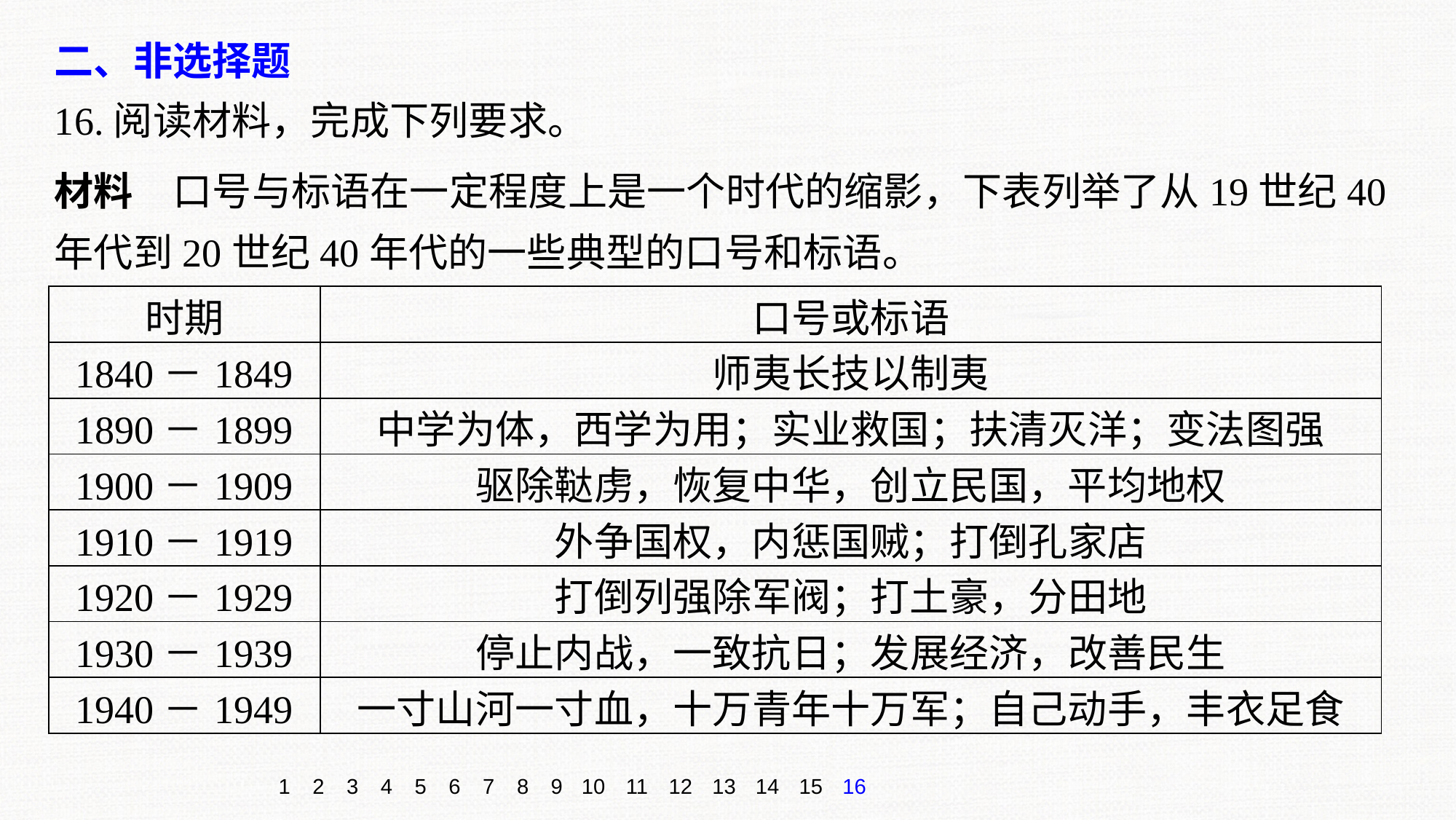

二、非选择题
16.阅读材料，完成下列要求。
材料　口号与标语在一定程度上是一个时代的缩影，下表列举了从19世纪40年代到20世纪40年代的一些典型的口号和标语。
| 时期 | 口号或标语 |
| --- | --- |
| 1840－1849 | 师夷长技以制夷 |
| 1890－1899 | 中学为体，西学为用；实业救国；扶清灭洋；变法图强 |
| 1900－1909 | 驱除鞑虏，恢复中华，创立民国，平均地权 |
| 1910－1919 | 外争国权，内惩国贼；打倒孔家店 |
| 1920－1929 | 打倒列强除军阀；打土豪，分田地 |
| 1930－1939 | 停止内战，一致抗日；发展经济，改善民生 |
| 1940－1949 | 一寸山河一寸血，十万青年十万军；自己动手，丰衣足食 |
1
2
3
4
5
6
7
8
9
10
11
12
13
14
15
16